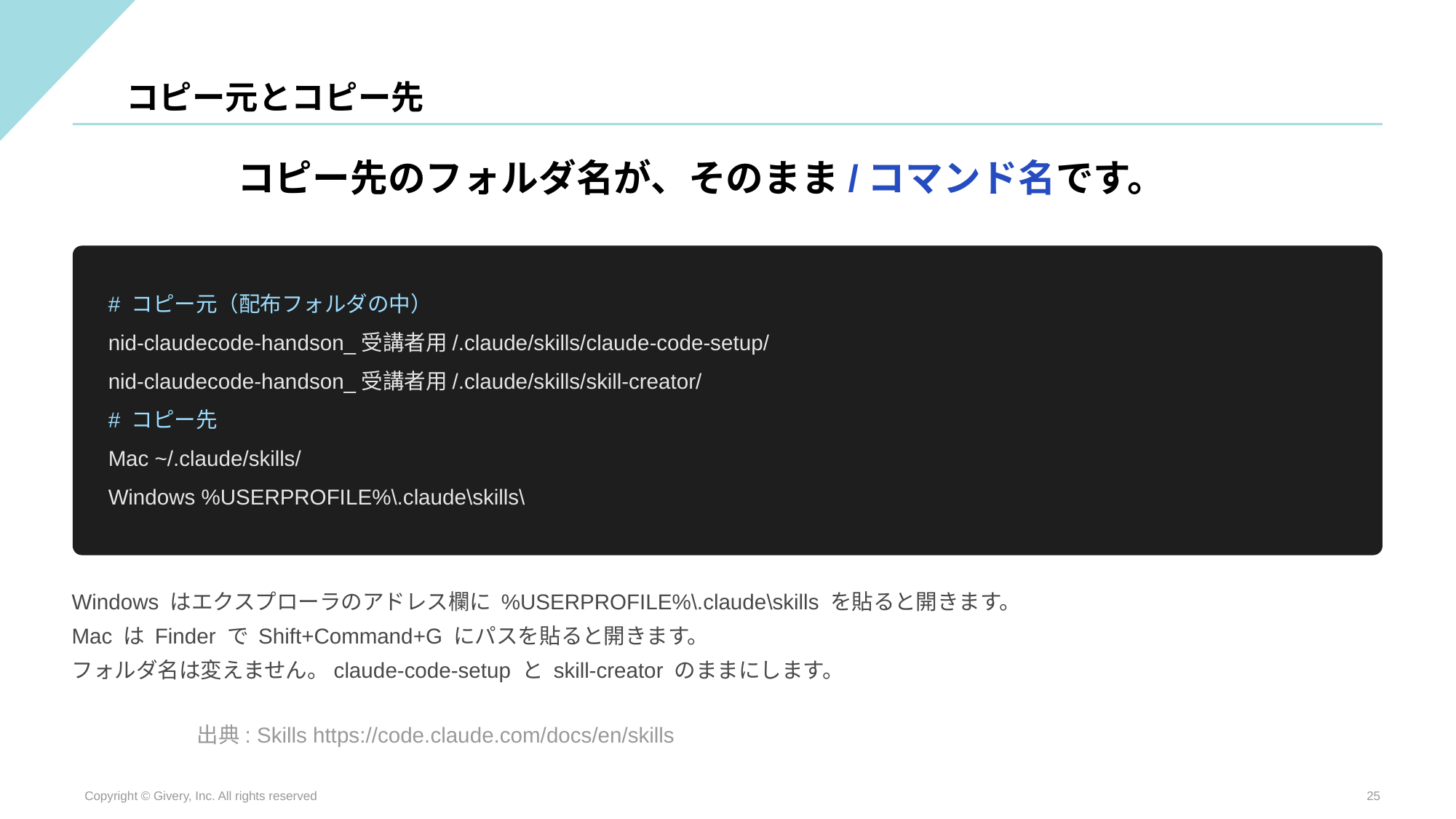

コピー元とコピー先

コピー先のフォルダ名が、そのまま/コマンド名です。

# コピー元（配布フォルダの中）
nid-claudecode-handson_受講者用/.claude/skills/claude-code-setup/
nid-claudecode-handson_受講者用/.claude/skills/skill-creator/
# コピー先
Mac ~/.claude/skills/
Windows %USERPROFILE%\.claude\skills\
Windows はエクスプローラのアドレス欄に %USERPROFILE%\.claude\skills を貼ると開きます。
Mac は Finder で Shift+Command+G にパスを貼ると開きます。
フォルダ名は変えません。claude-code-setup と skill-creator のままにします。
出典: Skills https://code.claude.com/docs/en/skills
Copyright © Givery, Inc. All rights reserved
25